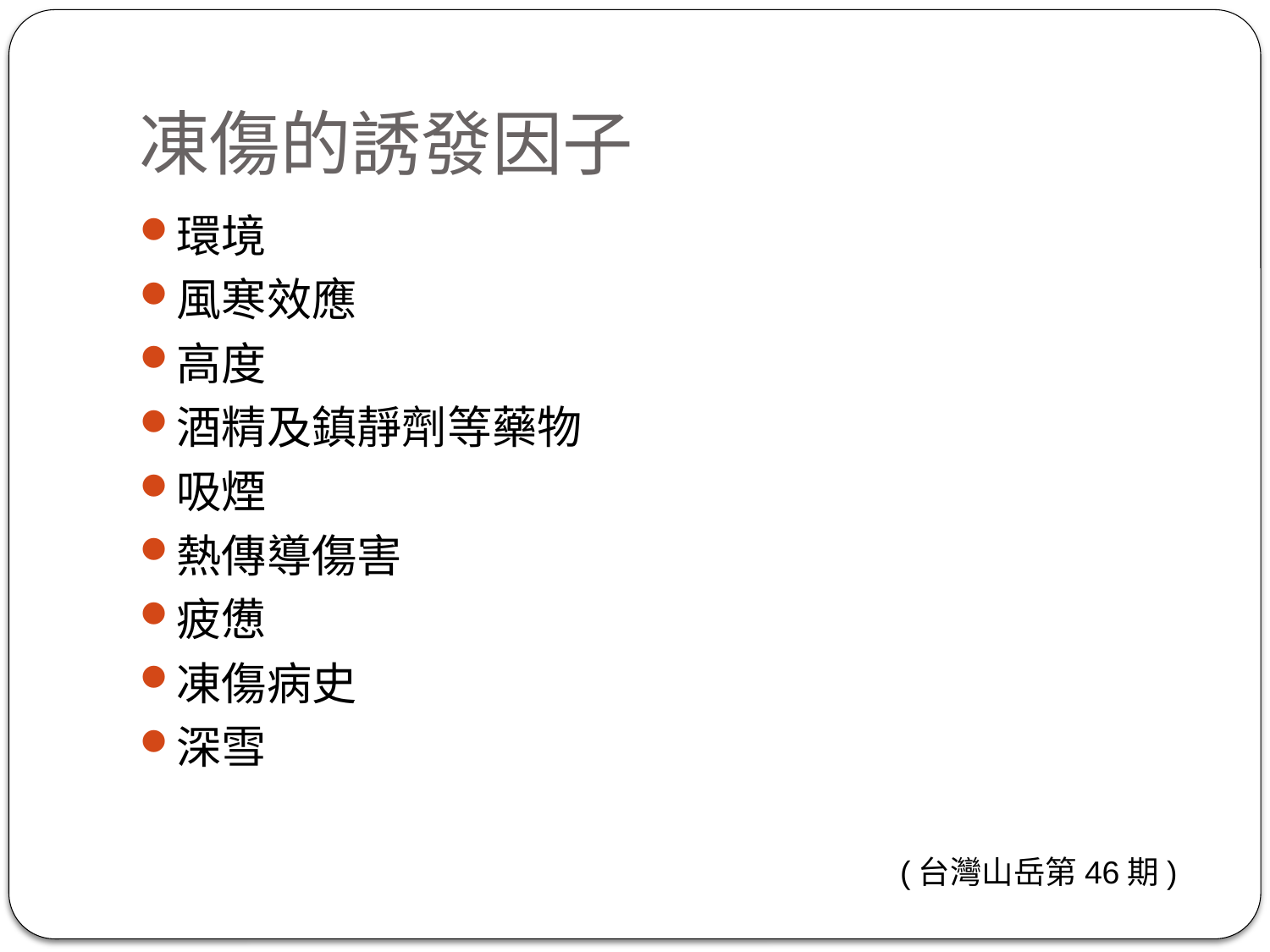

# 凍傷的誘發因子
環境
風寒效應
高度
酒精及鎮靜劑等藥物
吸煙
熱傳導傷害
疲憊
凍傷病史
深雪
(台灣山岳第46期)